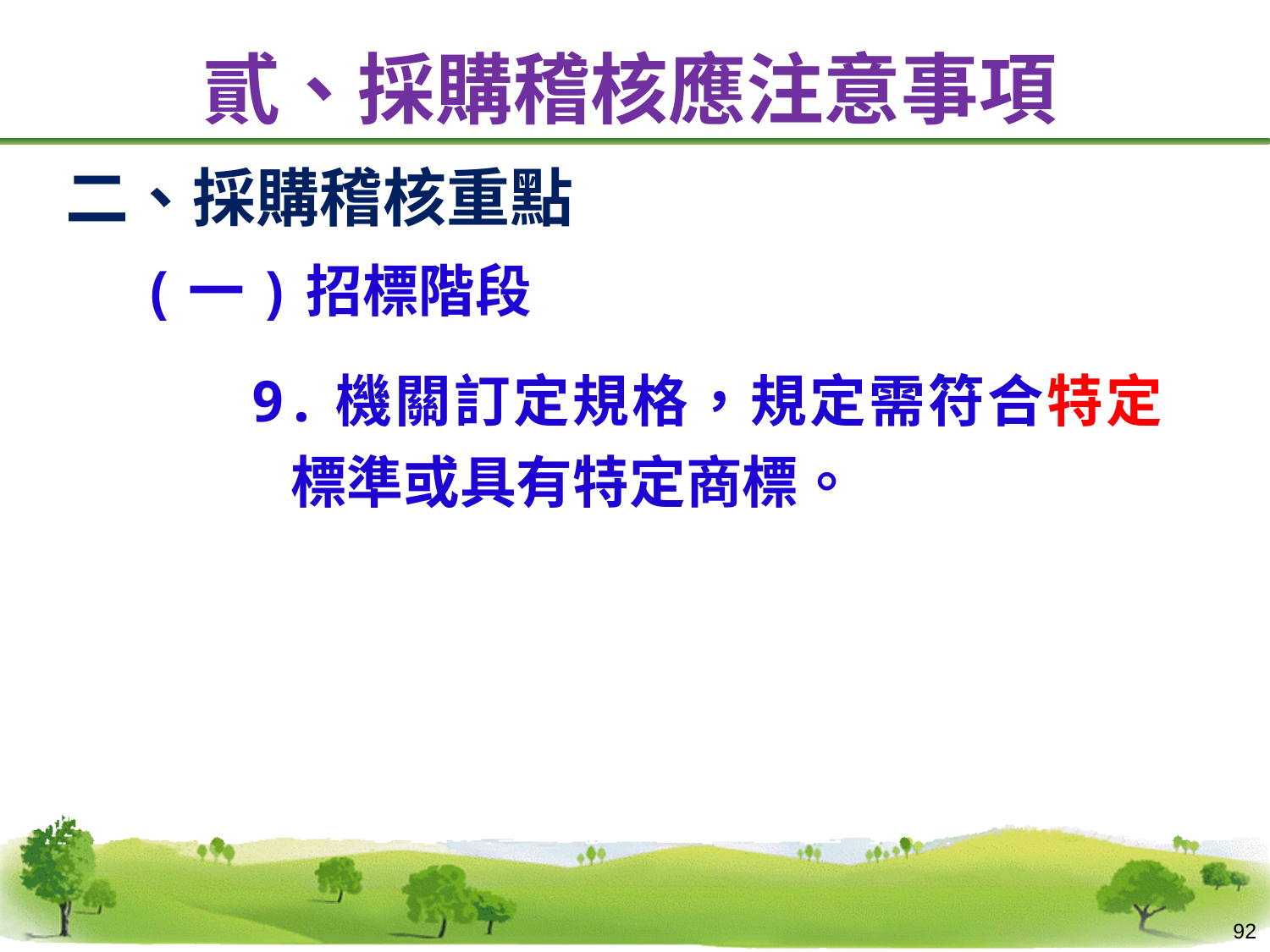

# 貳、採購稽核應注意事項
二、採購稽核重點
(一)招標階段
   9.機關訂定規格，規定需符合特定標準或具有特定商標。

92